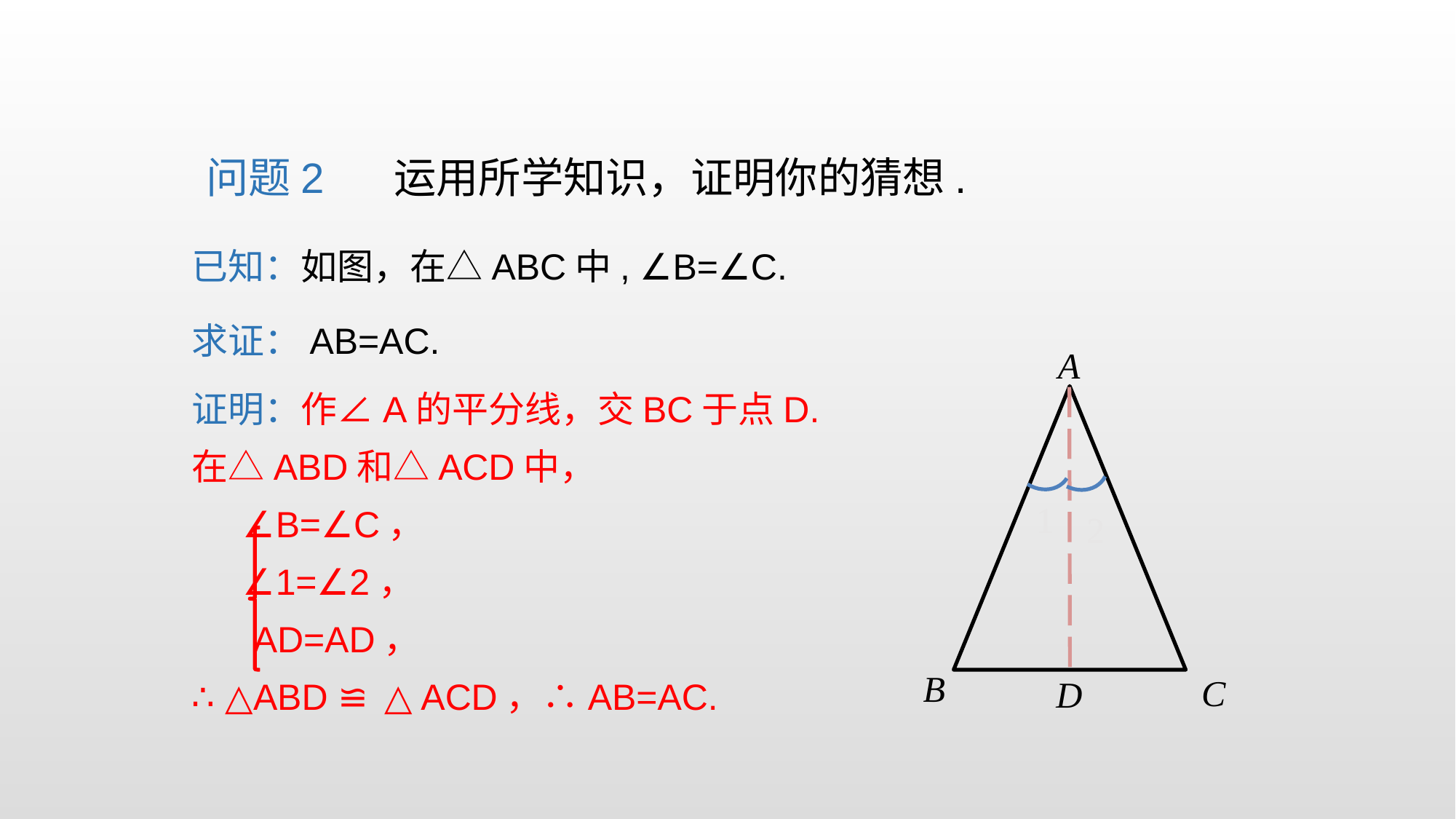

问题2     运用所学知识，证明你的猜想.
已知：如图，在△ABC中, ∠B=∠C.
求证：AB=AC.
A

B
C
证明：作∠A的平分线，交BC于点D.
在△ABD和△ACD中，
     ∠B=∠C，
     ∠1=∠2，
      AD=AD，
∴ △ABD ≌ △ACD，∴AB=AC.

1
2

D